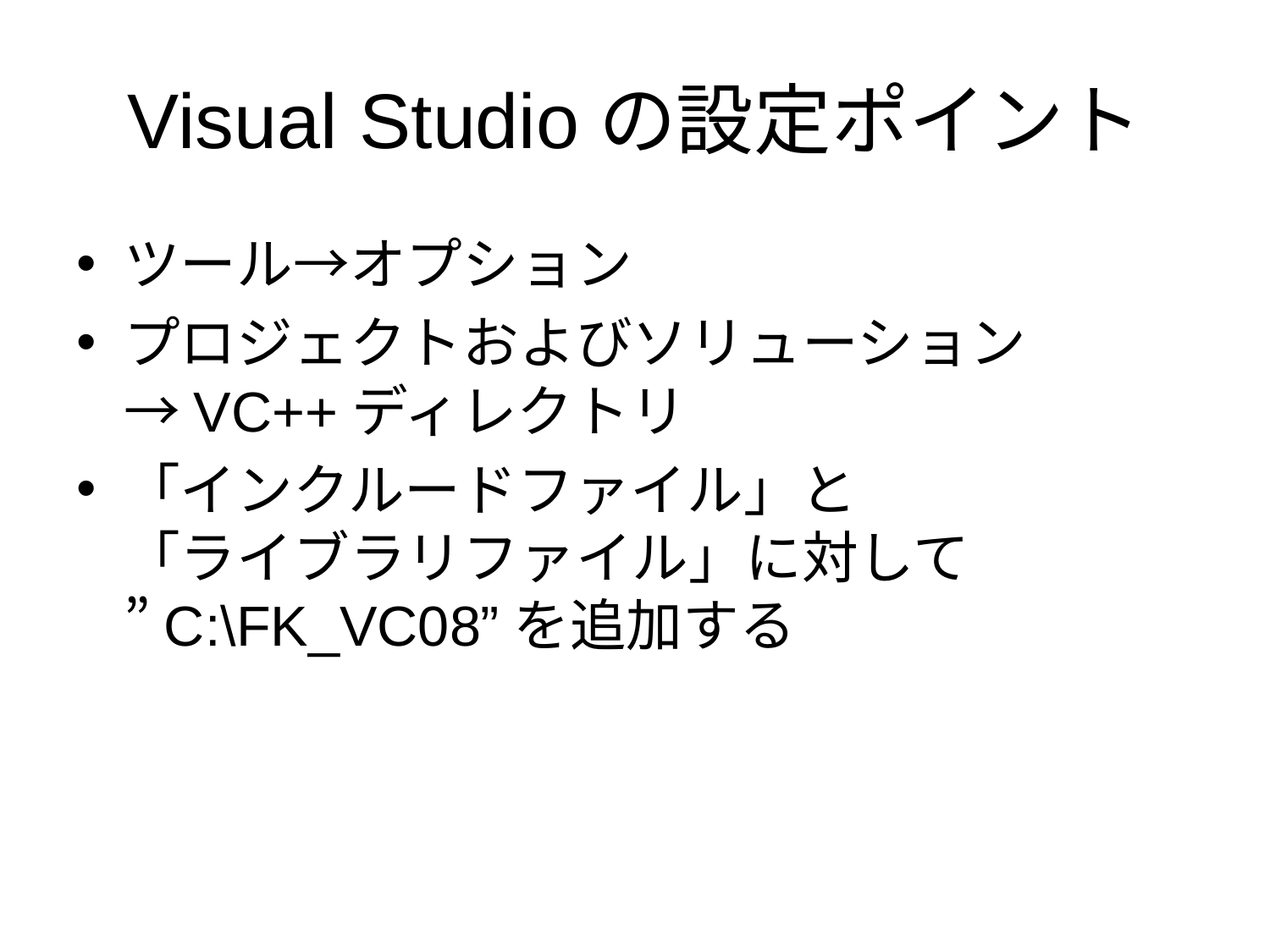

# Visual Studioの設定ポイント
ツール→オプション
プロジェクトおよびソリューション→VC++ディレクトリ
「インクルードファイル」と
「ライブラリファイル」に対して
”C:\FK_VC08”を追加する